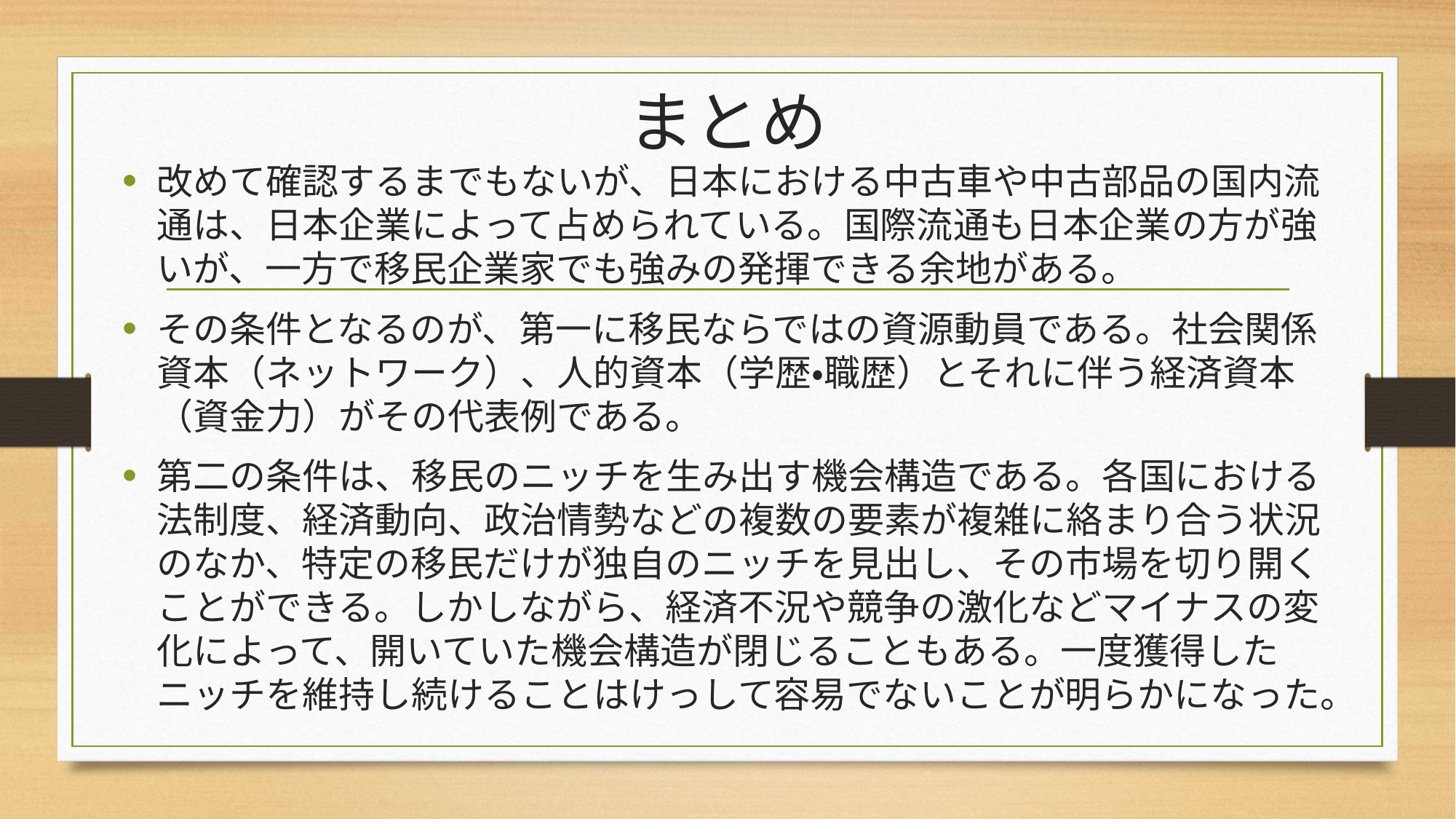

# まとめ
改めて確認するまでもないが、日本における中古車や中古部品の国内流通は、日本企業によって占められている。国際流通も日本企業の方が強いが、一方で移民企業家でも強みの発揮できる余地がある。
その条件となるのが、第一に移民ならではの資源動員である。社会関係資本（ネットワーク）、人的資本（学歴・職歴）とそれに伴う経済資本（資金力）がその代表例である。
第二の条件は、移民のニッチを生み出す機会構造である。各国における法制度、経済動向、政治情勢などの複数の要素が複雑に絡まり合う状況のなか、特定の移民だけが独自のニッチを見出し、その市場を切り開くことができる。しかしながら、経済不況や競争の激化などマイナスの変化によって、開いていた機会構造が閉じることもある。一度獲得したニッチを維持し続けることはけっして容易でないことが明らかになった。